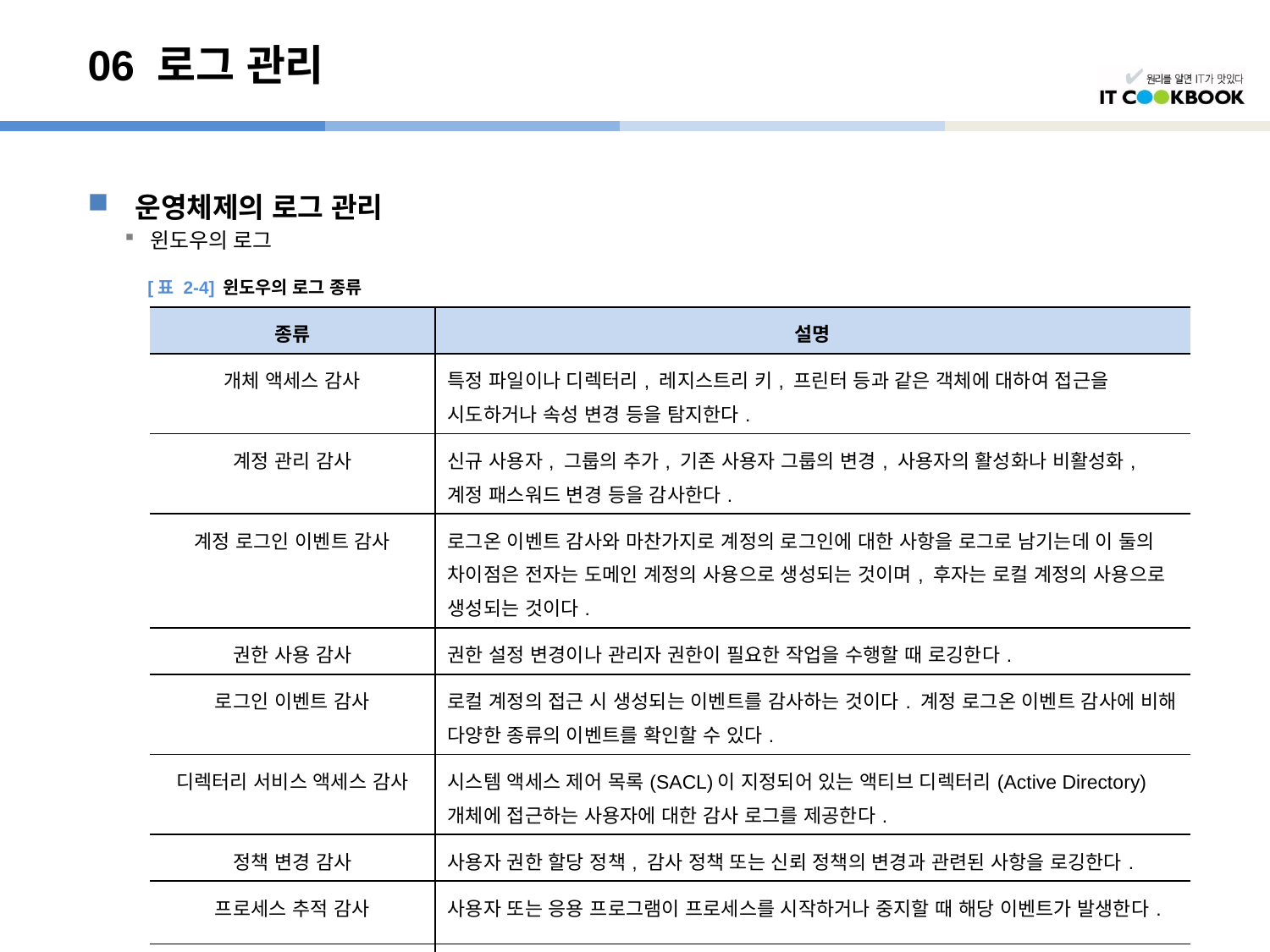

# 06 로그 관리
운영체제의 로그 관리
윈도우의 로그

[표 2-4] 윈도우의 로그 종류
| 종류 | 설명 |
| --- | --- |
| 개체 액세스 감사 | 특정 파일이나 디렉터리, 레지스트리 키, 프린터 등과 같은 객체에 대하여 접근을 시도하거나 속성 변경 등을 탐지한다. |
| 계정 관리 감사 | 신규 사용자, 그룹의 추가, 기존 사용자 그룹의 변경, 사용자의 활성화나 비활성화, 계정 패스워드 변경 등을 감사한다. |
| 계정 로그인 이벤트 감사 | 로그온 이벤트 감사와 마찬가지로 계정의 로그인에 대한 사항을 로그로 남기는데 이 둘의 차이점은 전자는 도메인 계정의 사용으로 생성되는 것이며, 후자는 로컬 계정의 사용으로 생성되는 것이다. |
| 권한 사용 감사 | 권한 설정 변경이나 관리자 권한이 필요한 작업을 수행할 때 로깅한다. |
| 로그인 이벤트 감사 | 로컬 계정의 접근 시 생성되는 이벤트를 감사하는 것이다. 계정 로그온 이벤트 감사에 비해 다양한 종류의 이벤트를 확인할 수 있다. |
| 디렉터리 서비스 액세스 감사 | 시스템 액세스 제어 목록(SACL)이 지정되어 있는 액티브 디렉터리(Active Directory) 개체에 접근하는 사용자에 대한 감사 로그를 제공한다. |
| 정책 변경 감사 | 사용자 권한 할당 정책, 감사 정책 또는 신뢰 정책의 변경과 관련된 사항을 로깅한다. |
| 프로세스 추적 감사 | 사용자 또는 응용 프로그램이 프로세스를 시작하거나 중지할 때 해당 이벤트가 발생한다. |
| 시스템 이벤트 | 시스템의 시동과 종료, 보안 로그 삭제 등 시스템의 주요한 사항에 대한 이벤트를 남긴다. |